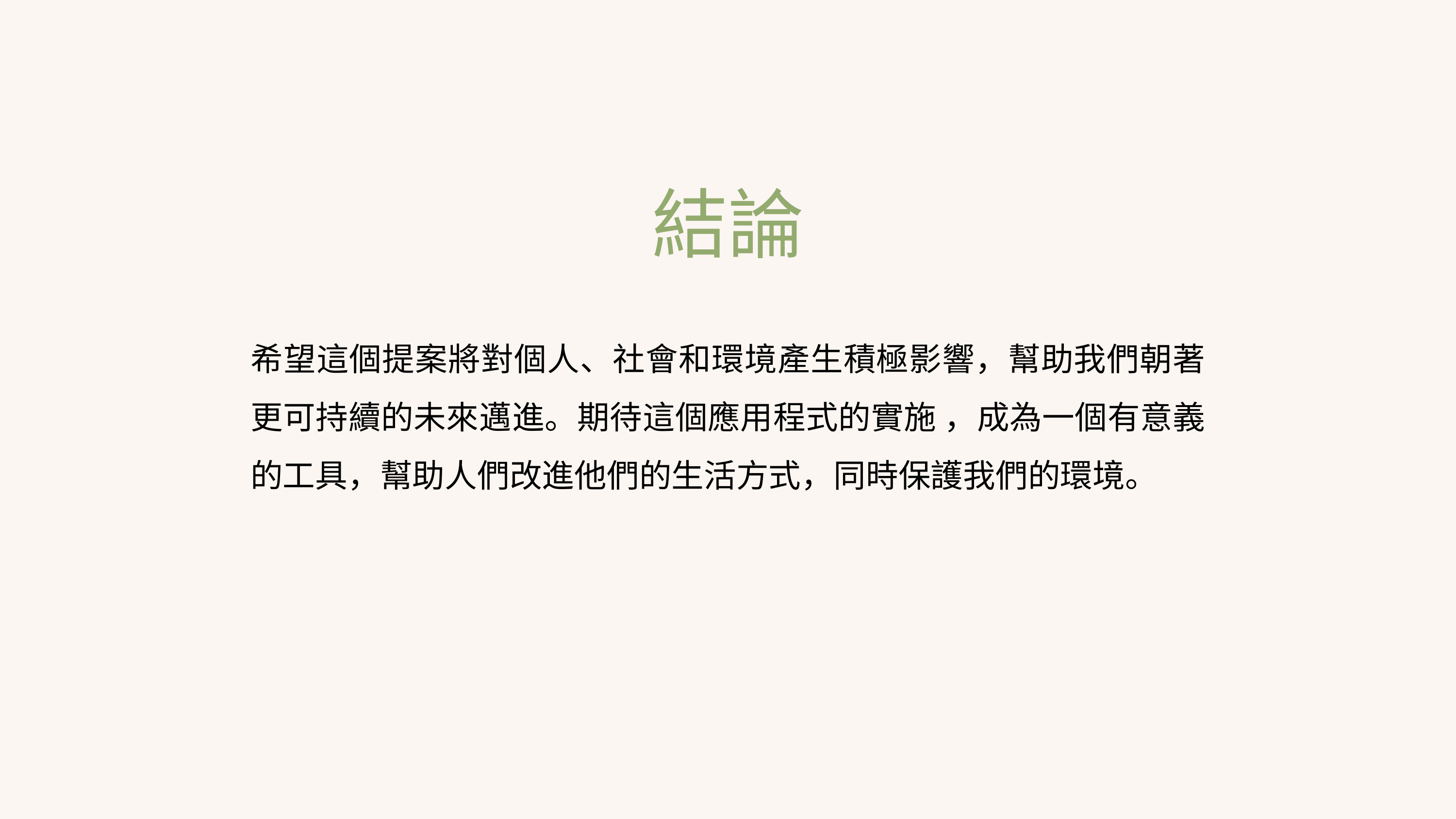

結論
希望這個提案將對個人、社會和環境產生積極影響，幫助我們朝著 更可持續的未來邁進。期待這個應用程式的實施 ，成為一個有意義的工具，幫助人們改進他們的生活方式，同時保護我們的環境。